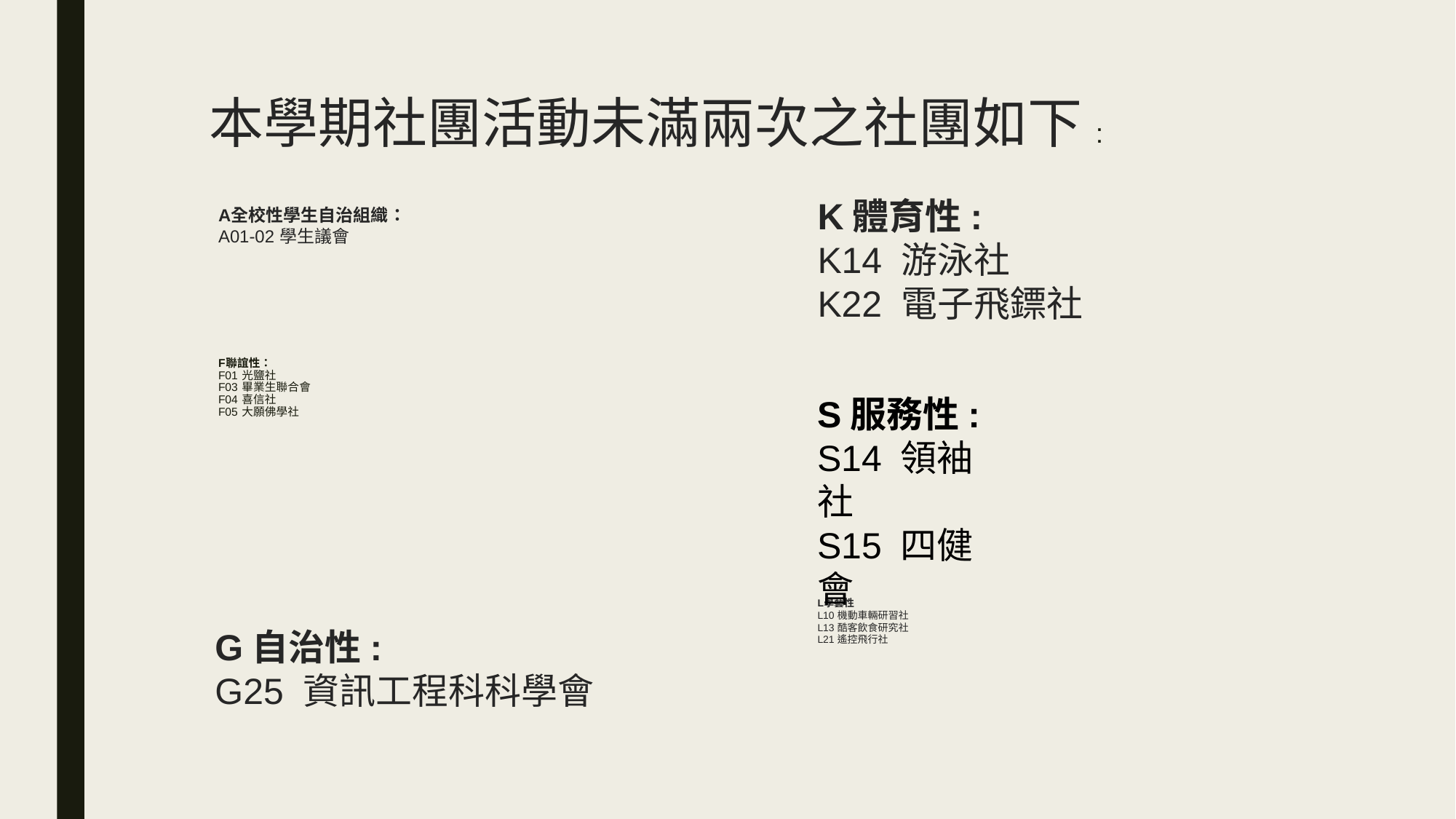

本學期社團活動未滿兩次之社團如下:
K體育性:
K14 游泳社
K22 電子飛鏢社
A全校性學生自治組織：
A01-02 學生議會
# F聯誼性： F01 光鹽社 F03 畢業生聯合會 F04 喜信社 F05 大願佛學社
S服務性:
S14 領袖社
S15 四健會

L學藝性
L10 機動車輛研習社
L13 酷客飲食研究社
L21 遙控飛行社

G自治性:
G25 資訊工程科科學會